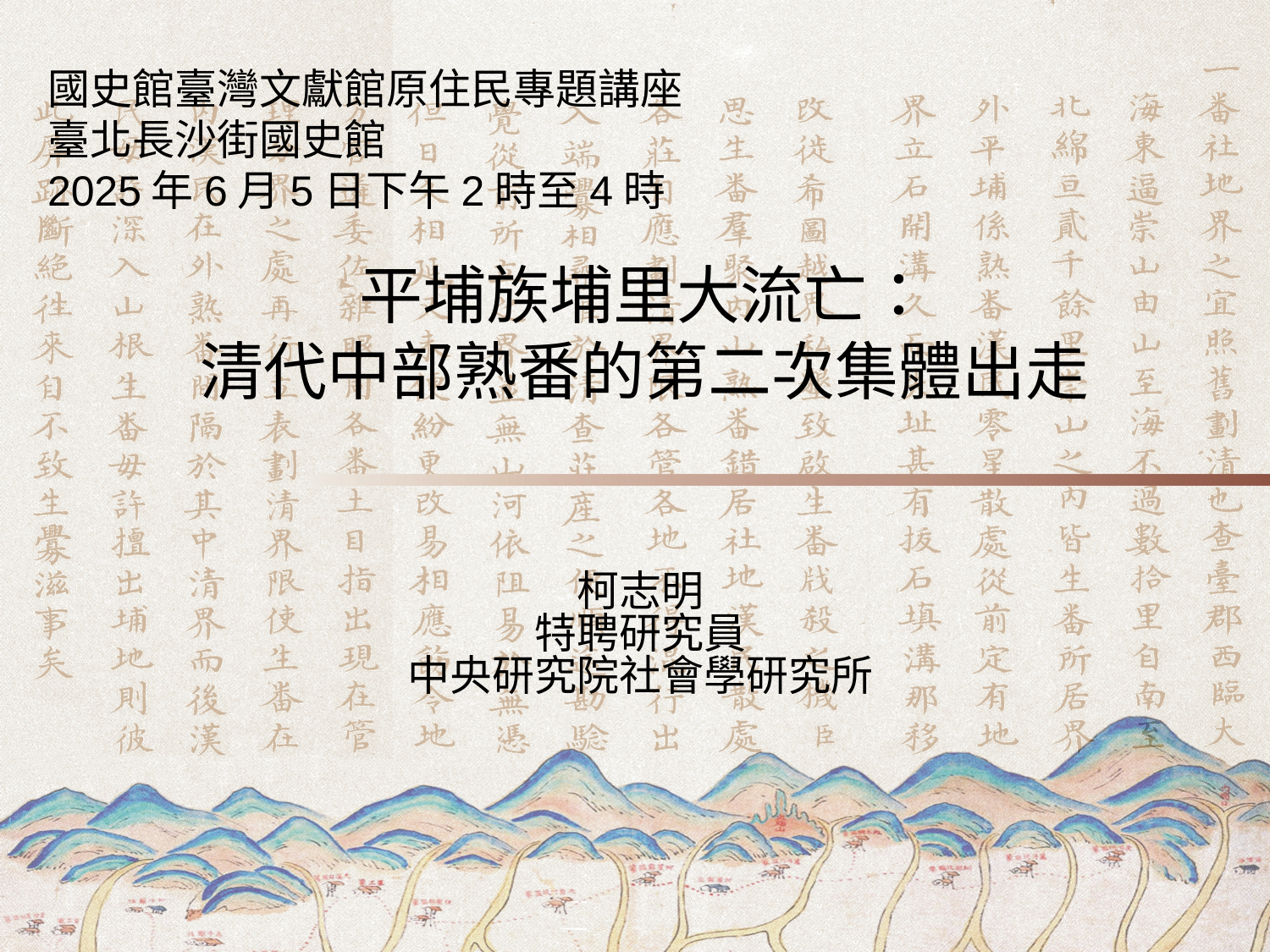

國史館臺灣文獻館原住民專題講座
臺北長沙街國史館
2025年6月5日下午2時至4時
# 平埔族埔里大流亡： 清代中部熟番的第二次集體出走
柯志明
特聘研究員
中央研究院社會學研究所